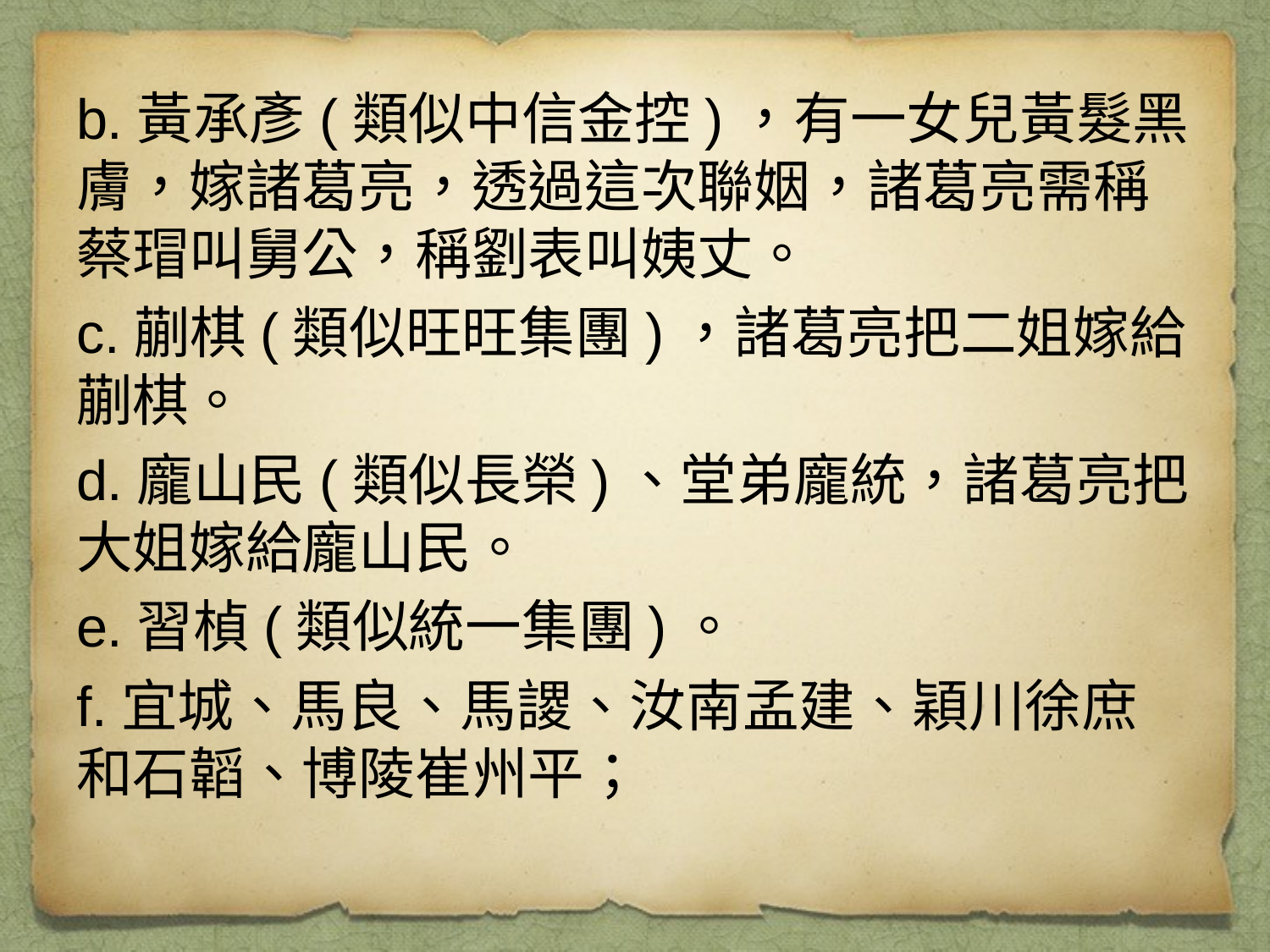

#
b.黃承彥(類似中信金控)，有一女兒黃髮黑膚，嫁諸葛亮，透過這次聯姻，諸葛亮需稱蔡瑁叫舅公，稱劉表叫姨丈。
c.蒯棋(類似旺旺集團)，諸葛亮把二姐嫁給蒯棋。
d.龐山民(類似長榮)、堂弟龐統，諸葛亮把大姐嫁給龐山民。
e.習楨(類似統一集團)。
f.宜城、馬良、馬謖、汝南孟建、穎川徐庶和石韜、博陵崔州平；